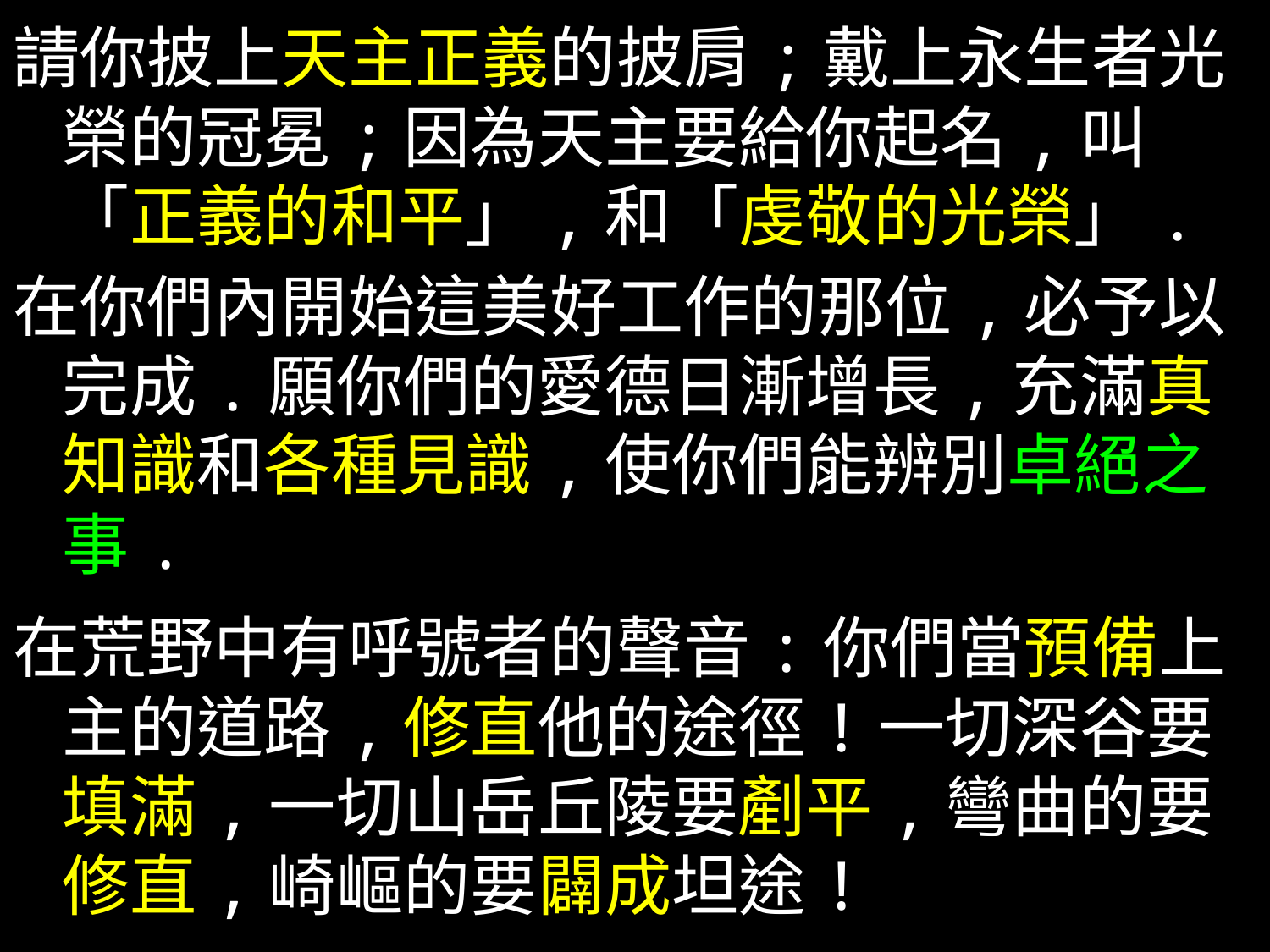

請你披上天主正義的披肩;戴上永生者光榮的冠冕;因為天主要給你起名,叫「正義的和平」,和「虔敬的光榮」.
在你們內開始這美好工作的那位,必予以完成.願你們的愛德日漸增長,充滿真知識和各種見識,使你們能辨別卓絕之事.
在荒野中有呼號者的聲音:你們當預備上主的道路,修直他的途徑!一切深谷要填滿,一切山岳丘陵要剷平,彎曲的要修直,崎嶇的要闢成坦途!